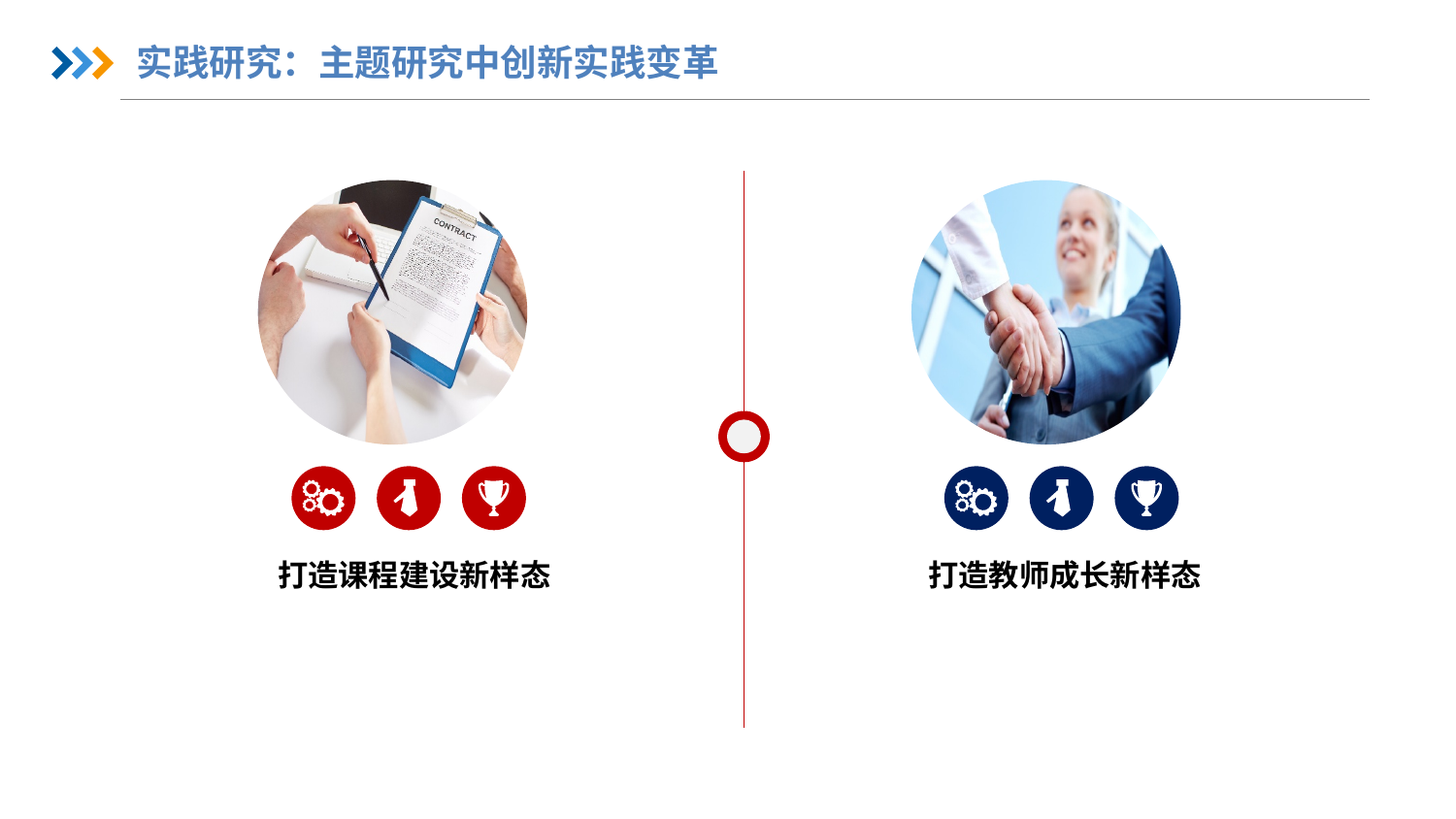

实践研究：主题研究中创新实践变革

打造课程建设新样态
打造教师成长新样态